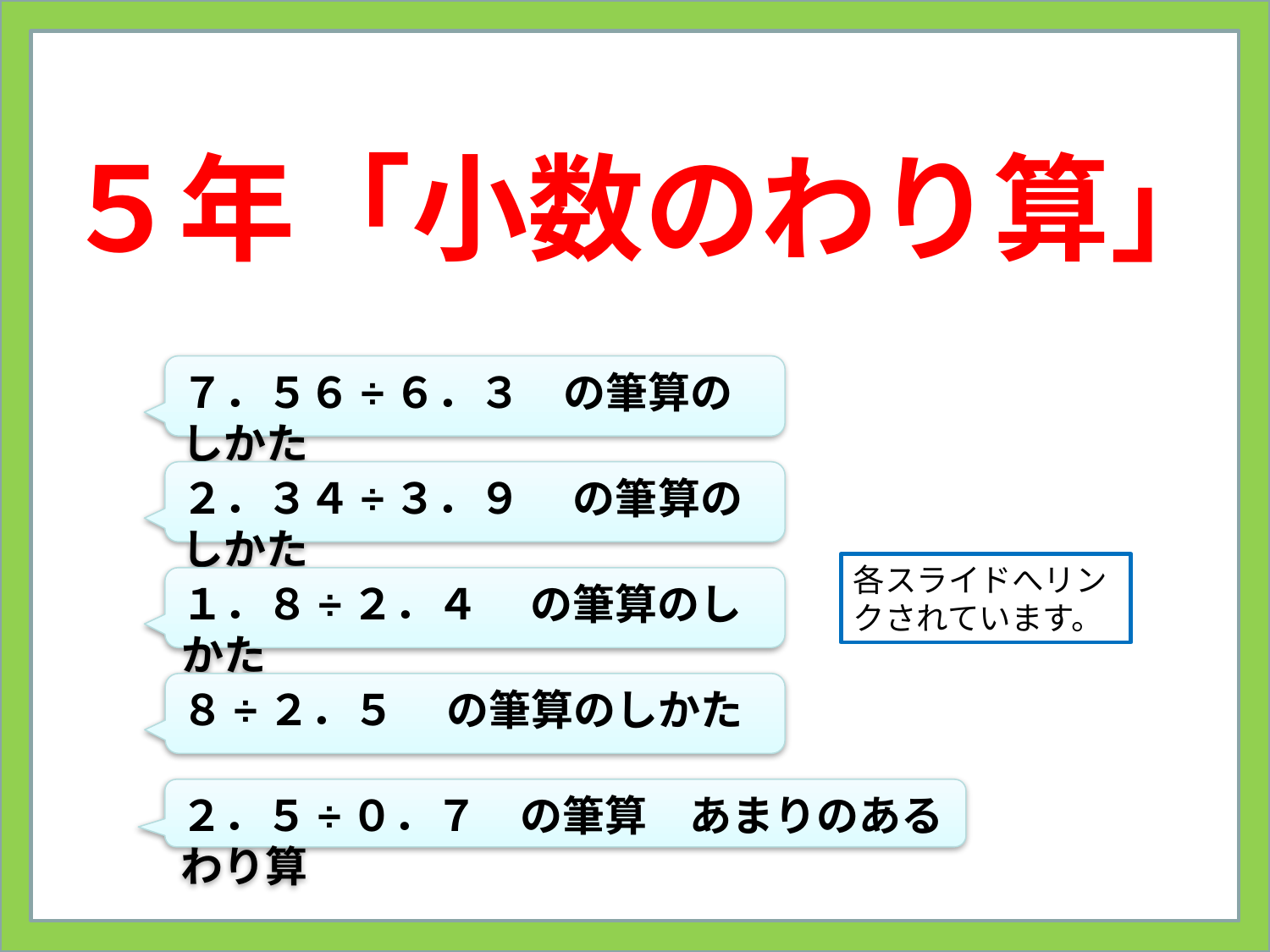

# ５年「小数のわり算」
７．５６÷６．３　の筆算のしかた
２．３４÷３．９ 　の筆算のしかた
各スライドへリンクされています。
１．８÷２．４ 　の筆算のしかた
８÷２．５ 　の筆算のしかた
２．５÷０．７　の筆算　あまりのあるわり算